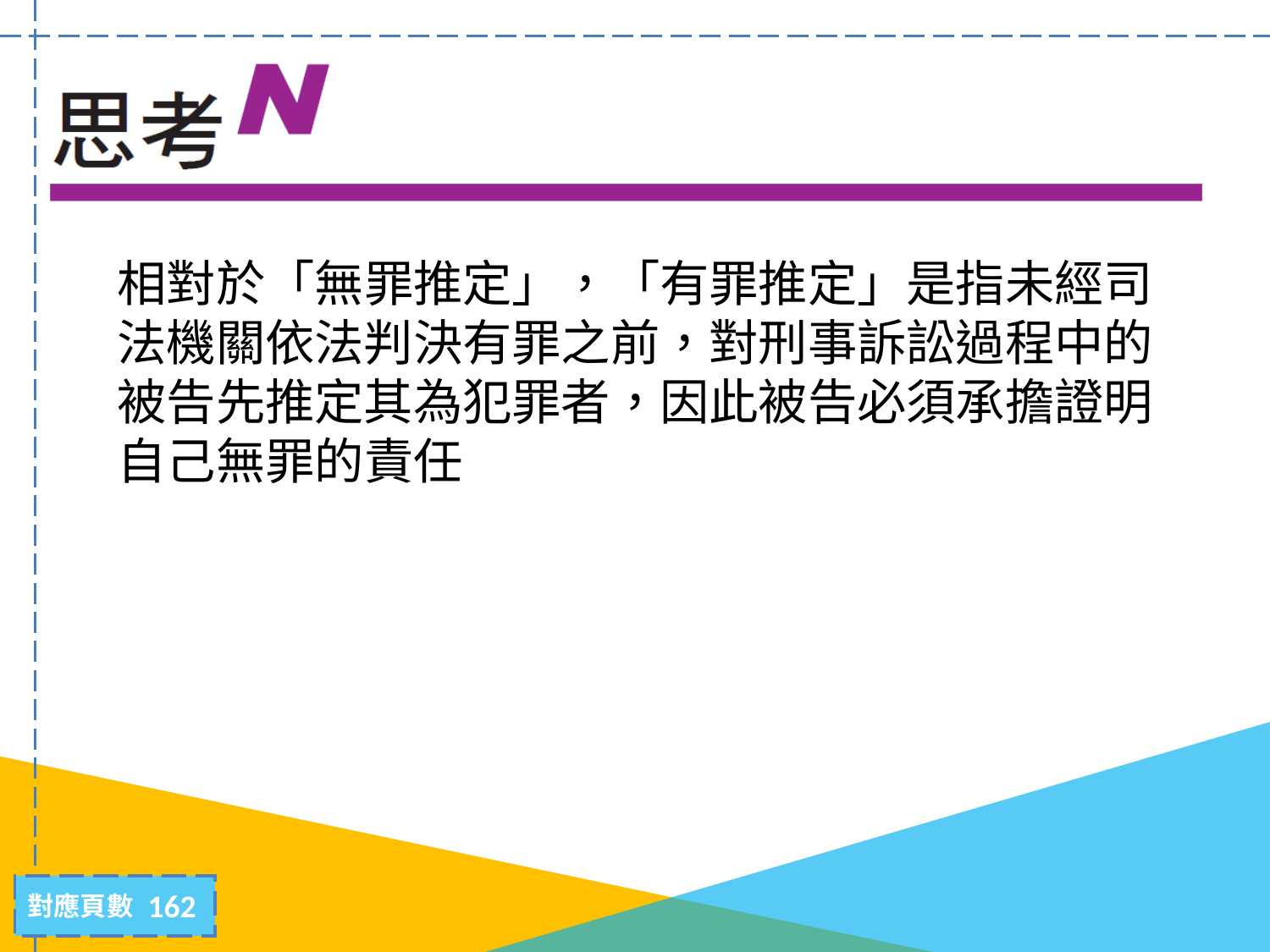

相對於「無罪推定」，「有罪推定」是指未經司法機關依法判決有罪之前，對刑事訴訟過程中的被告先推定其為犯罪者，因此被告必須承擔證明自己無罪的責任
162